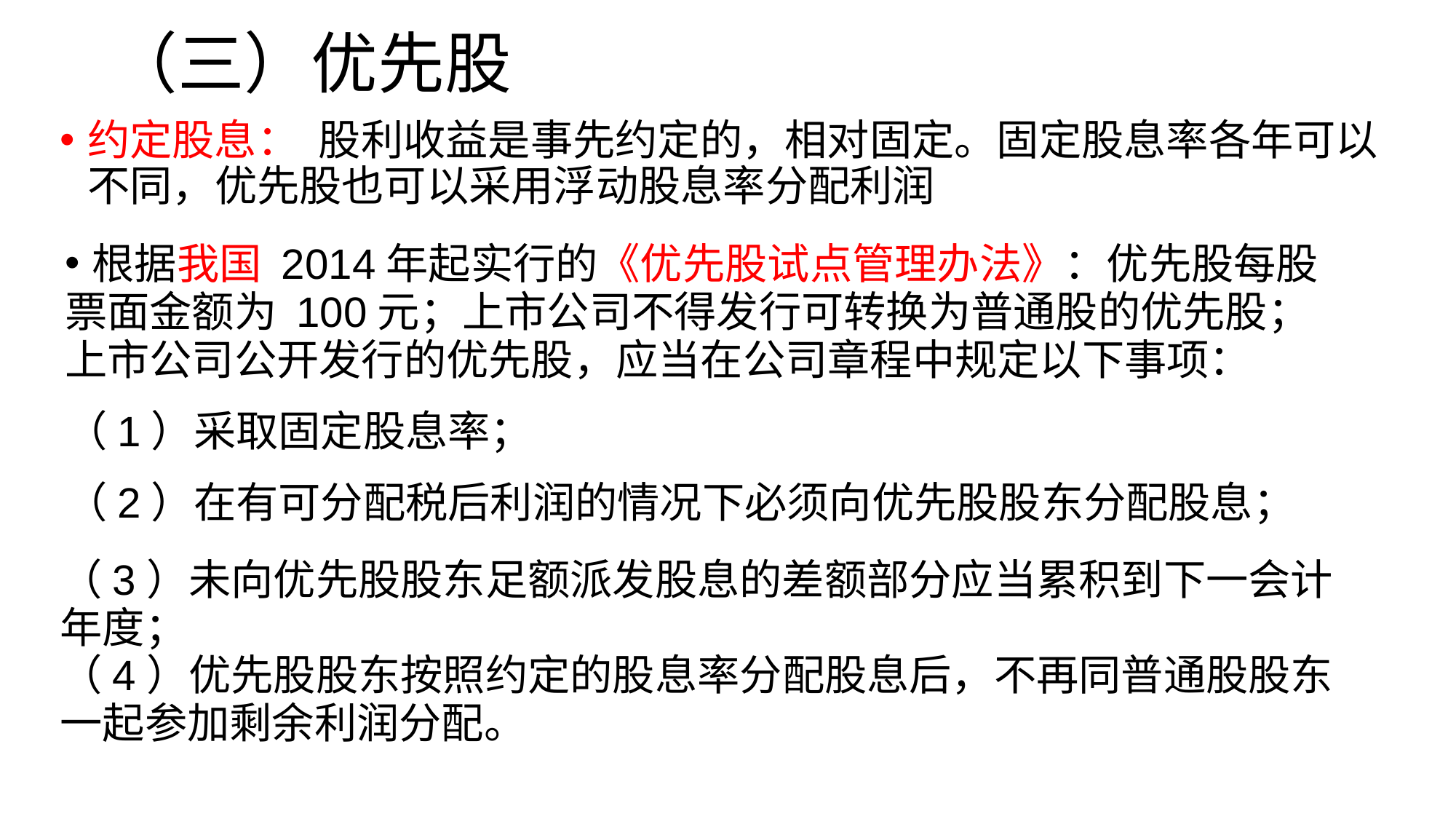

# （三）优先股
约定股息： 股利收益是事先约定的，相对固定。固定股息率各年可以不同，优先股也可以采用浮动股息率分配利润

根据我国 2014年起实行的《优先股试点管理办法》：优先股每股

票面金额为 100元；上市公司不得发行可转换为普通股的优先股；

上市公司公开发行的优先股，应当在公司章程中规定以下事项：

（1）采取固定股息率；

（2）在有可分配税后利润的情况下必须向优先股股东分配股息；

（3）未向优先股股东足额派发股息的差额部分应当累积到下一会计

年度；

（4）优先股股东按照约定的股息率分配股息后，不再同普通股股东

一起参加剩余利润分配。